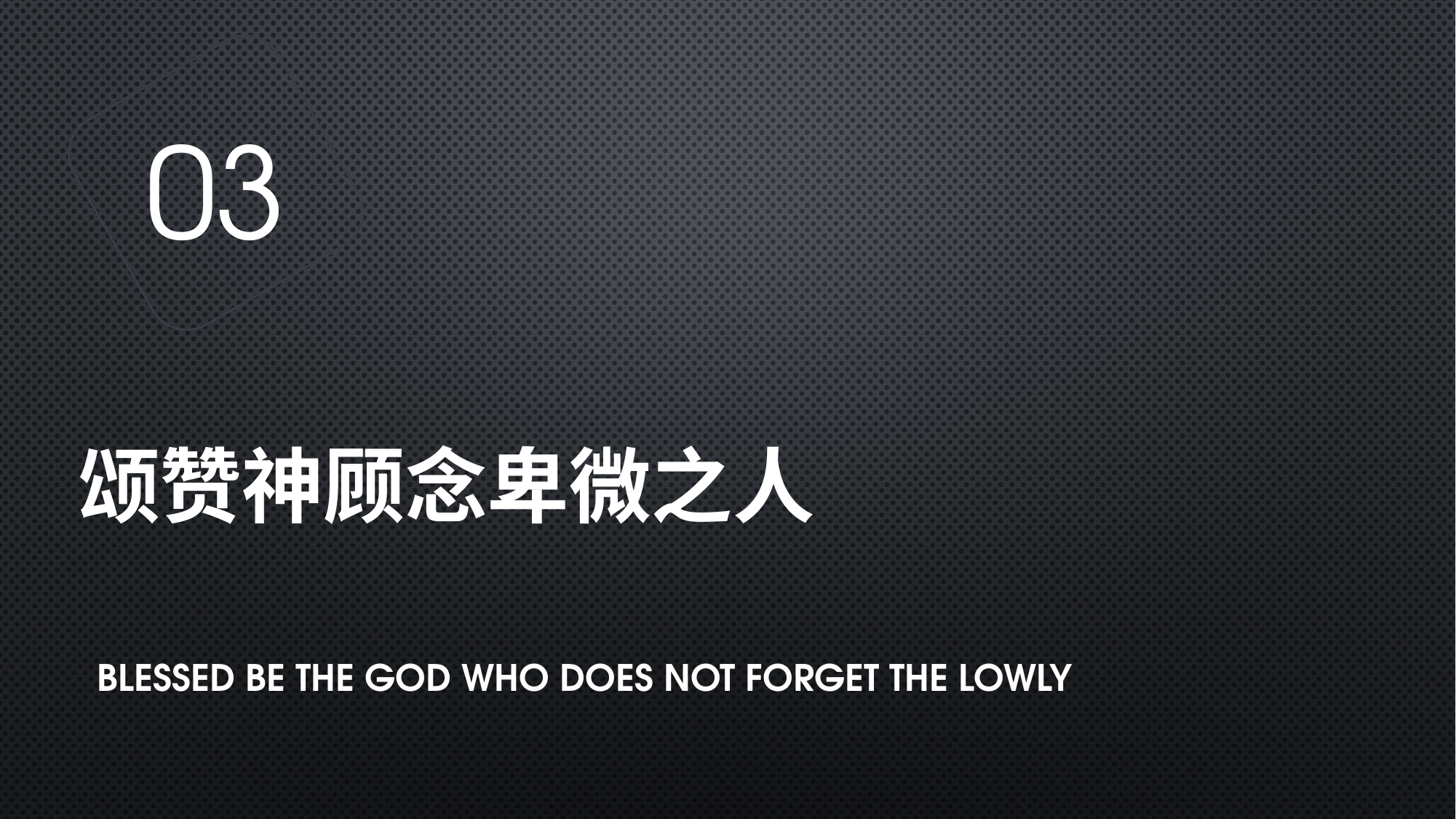

03
# 颂赞神顾念卑微之人
 Blessed be the God who does not forget the lowly